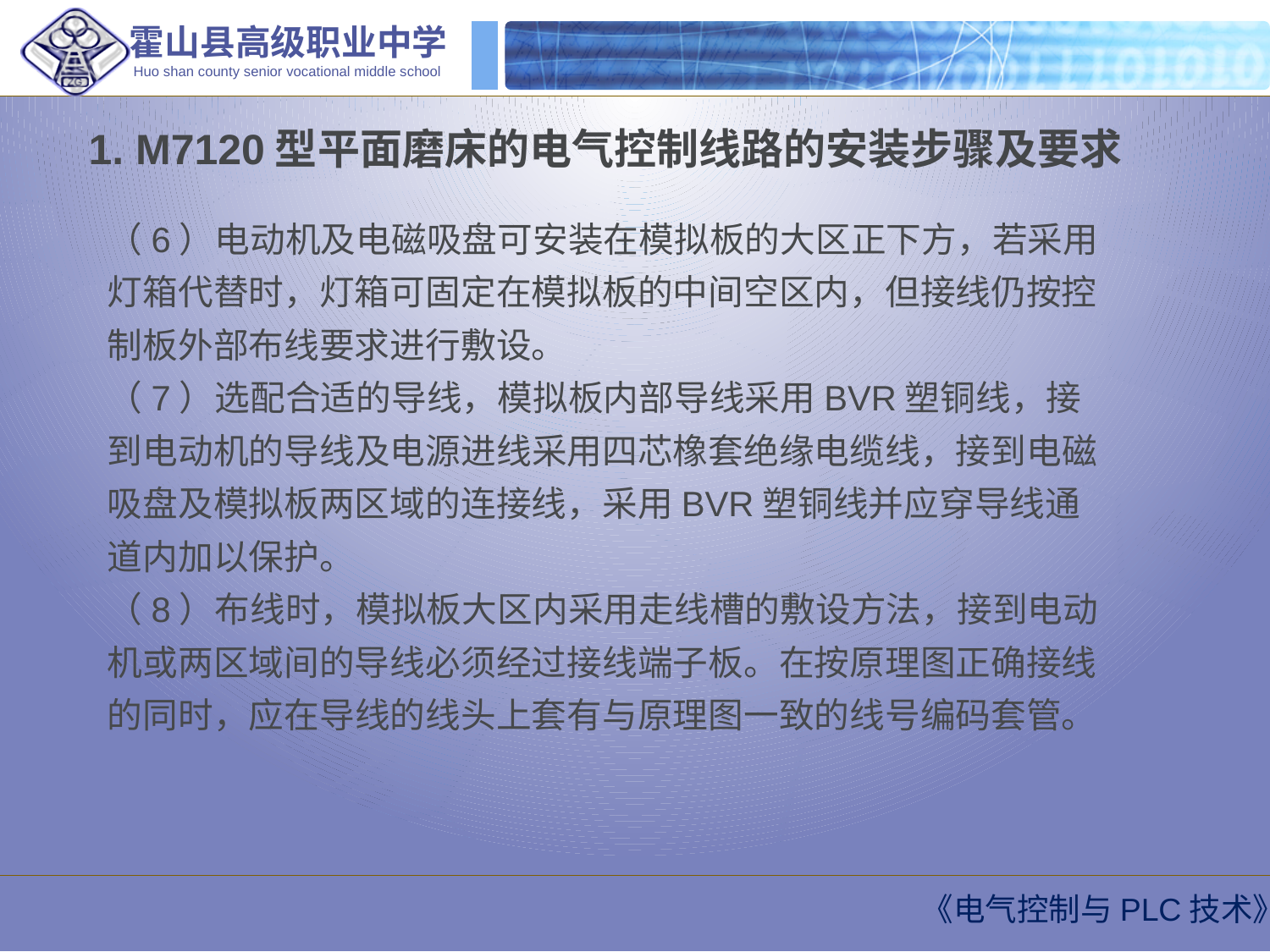

1. M7120型平面磨床的电气控制线路的安装步骤及要求
（6）电动机及电磁吸盘可安装在模拟板的大区正下方，若采用灯箱代替时，灯箱可固定在模拟板的中间空区内，但接线仍按控制板外部布线要求进行敷设。
（7）选配合适的导线，模拟板内部导线采用BVR塑铜线，接到电动机的导线及电源进线采用四芯橡套绝缘电缆线，接到电磁吸盘及模拟板两区域的连接线，采用BVR塑铜线并应穿导线通道内加以保护。
（8）布线时，模拟板大区内采用走线槽的敷设方法，接到电动机或两区域间的导线必须经过接线端子板。在按原理图正确接线的同时，应在导线的线头上套有与原理图一致的线号编码套管。